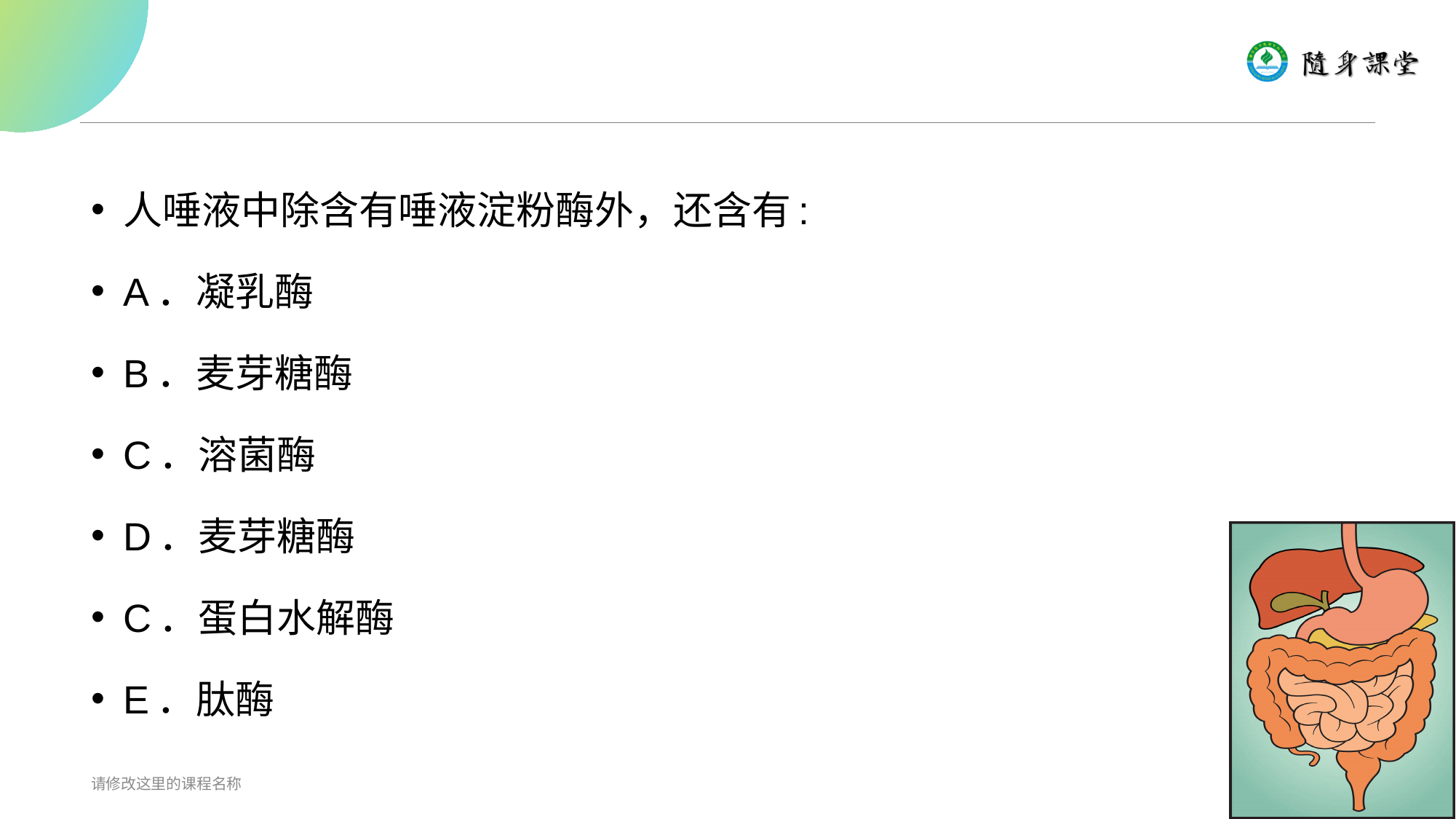

#
人唾液中除含有唾液淀粉酶外，还含有:
A．凝乳酶
B．麦芽糖酶
C．溶菌酶
D．麦芽糖酶
C．蛋白水解酶
E．肽酶
请修改这里的课程名称
54